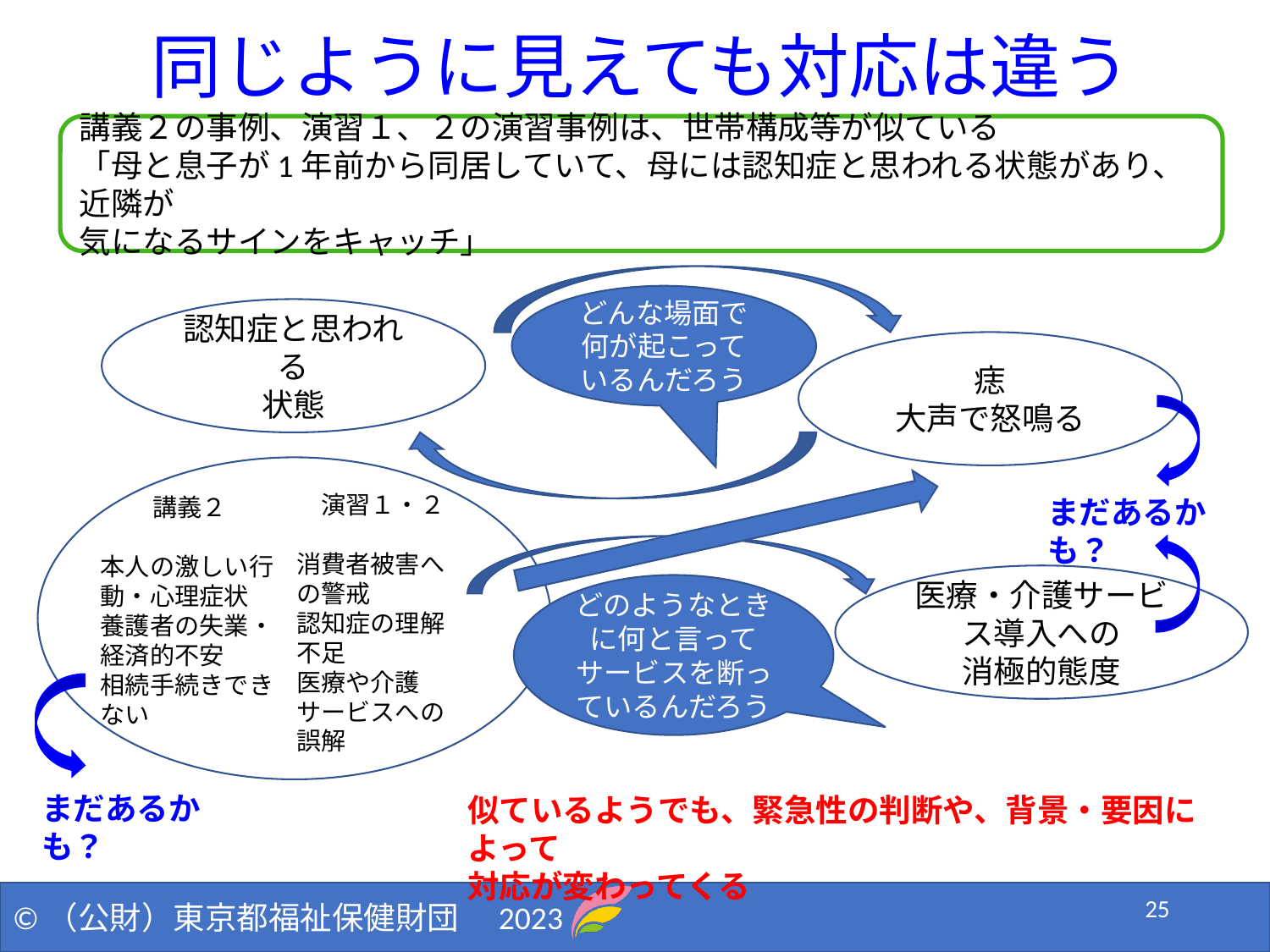

# 同じように見えても対応は違う
講義２の事例、演習１、２の演習事例は、世帯構成等が似ている
「母と息子が1年前から同居していて、母には認知症と思われる状態があり、近隣が
気になるサインをキャッチ」

どんな場面で何が起こっているんだろう
認知症と思われる
状態
痣
大声で怒鳴る

演習１・２

消費者被害への警戒
認知症の理解不足
医療や介護サービスへの誤解
講義２

本人の激しい行動・心理症状
養護者の失業・経済的不安
相続手続きできない
まだあるかも？

医療・介護サービス導入への
消極的態度
どのようなときに何と言ってサービスを断っているんだろう

まだあるかも？
似ているようでも、緊急性の判断や、背景・要因によって
対応が変わってくる

25